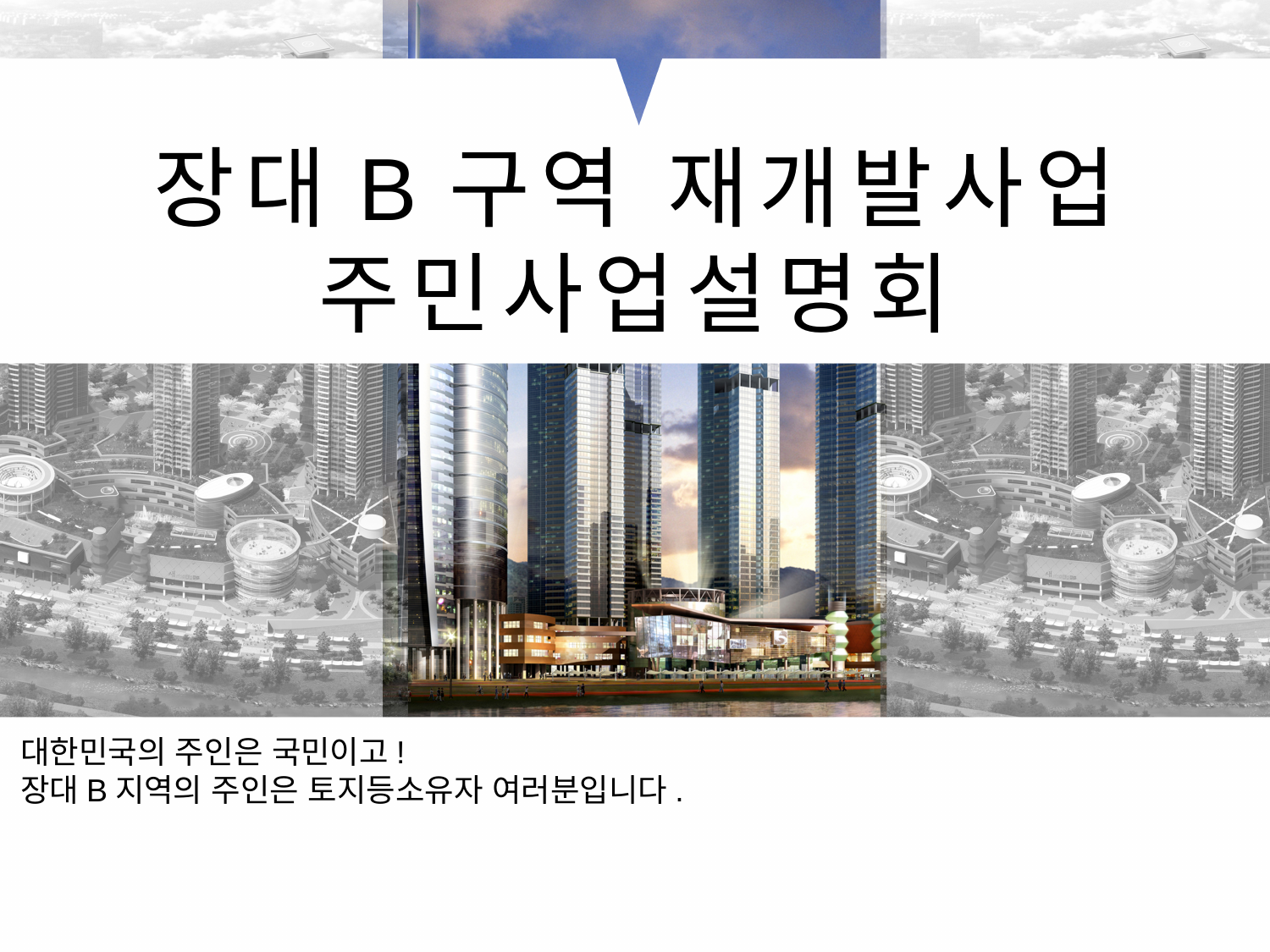

장대B구역 재개발사업
주민사업설명회
대한민국의 주인은 국민이고!
장대B지역의 주인은 토지등소유자 여러분입니다.